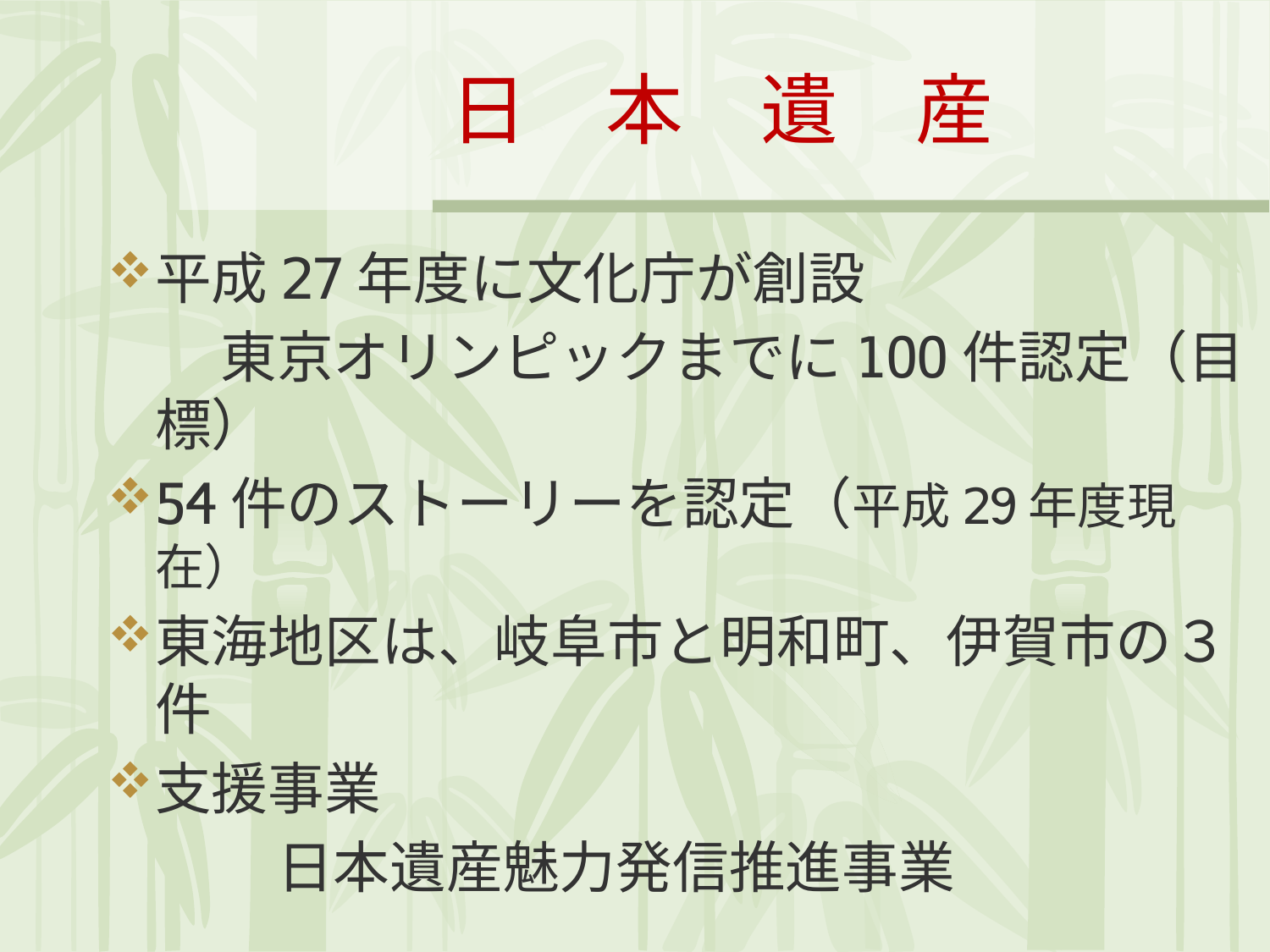

日　本　遺　産
平成27年度に文化庁が創設
　　東京オリンピックまでに100件認定（目標）
54件のストーリーを認定（平成29年度現在）
東海地区は、岐阜市と明和町、伊賀市の３件
支援事業
　　　日本遺産魅力発信推進事業